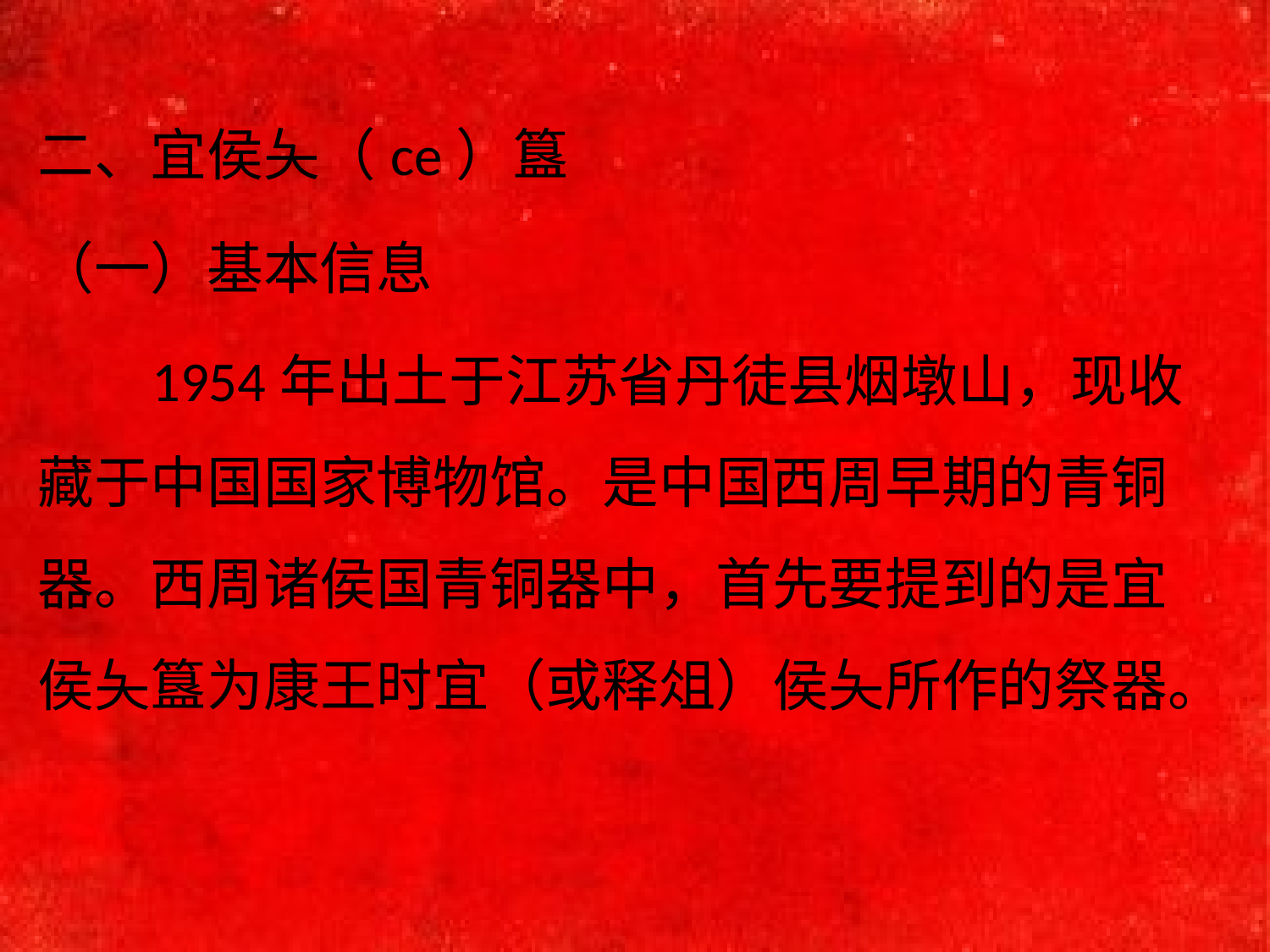

二、宜侯夨（ce）簋
（一）基本信息
         1954年出土于江苏省丹徒县烟墩山，现收藏于中国国家博物馆。是中国西周早期的青铜器。西周诸侯国青铜器中，首先要提到的是宜侯夨簋为康王时宜（或释俎）侯夨所作的祭器。